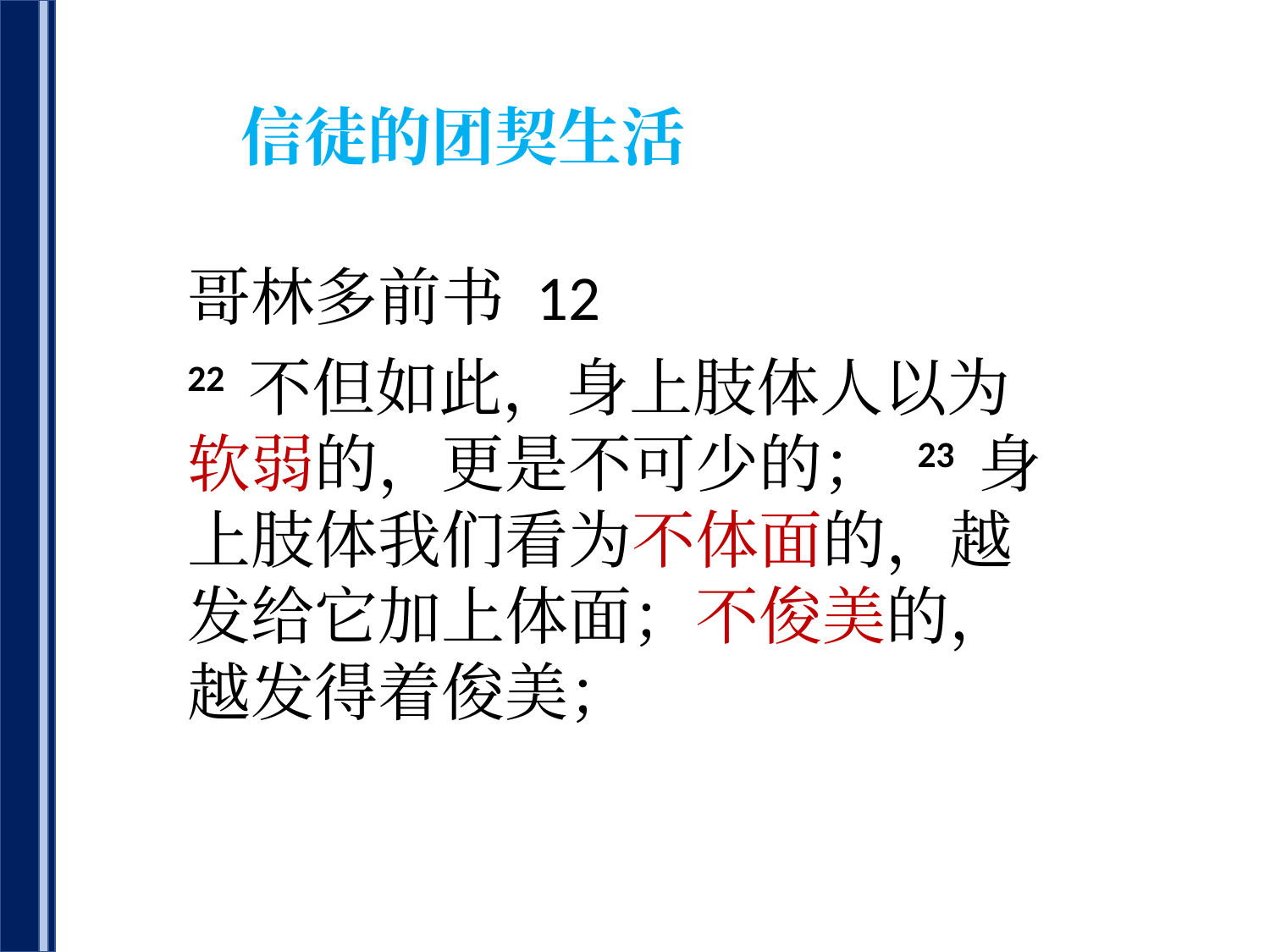

信徒的团契生活
哥林多前书 12
22 不但如此，身上肢体人以为软弱的，更是不可少的； 23 身上肢体我们看为不体面的，越发给它加上体面；不俊美的，越发得着俊美；